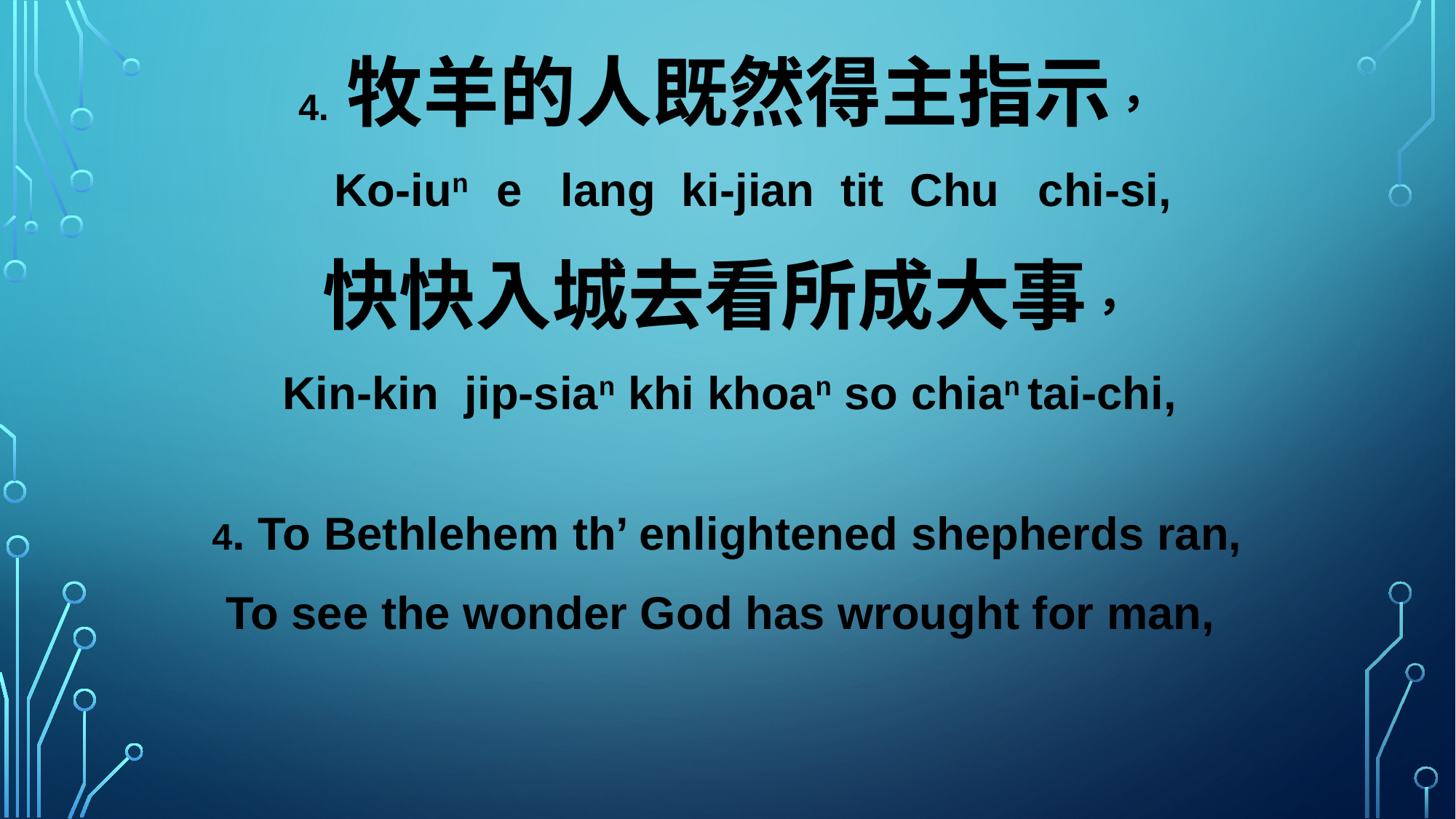

4. 牧羊的人既然得主指示，
           Ko-iun   e   lang  ki-jian  tit  Chu   chi-si,
快快入城去看所成大事，
       Kin-kin  jip-sian khi khoan so chian tai-chi,

4. To Bethlehem th’ enlightened shepherds ran,
To see the wonder God has wrought for man,